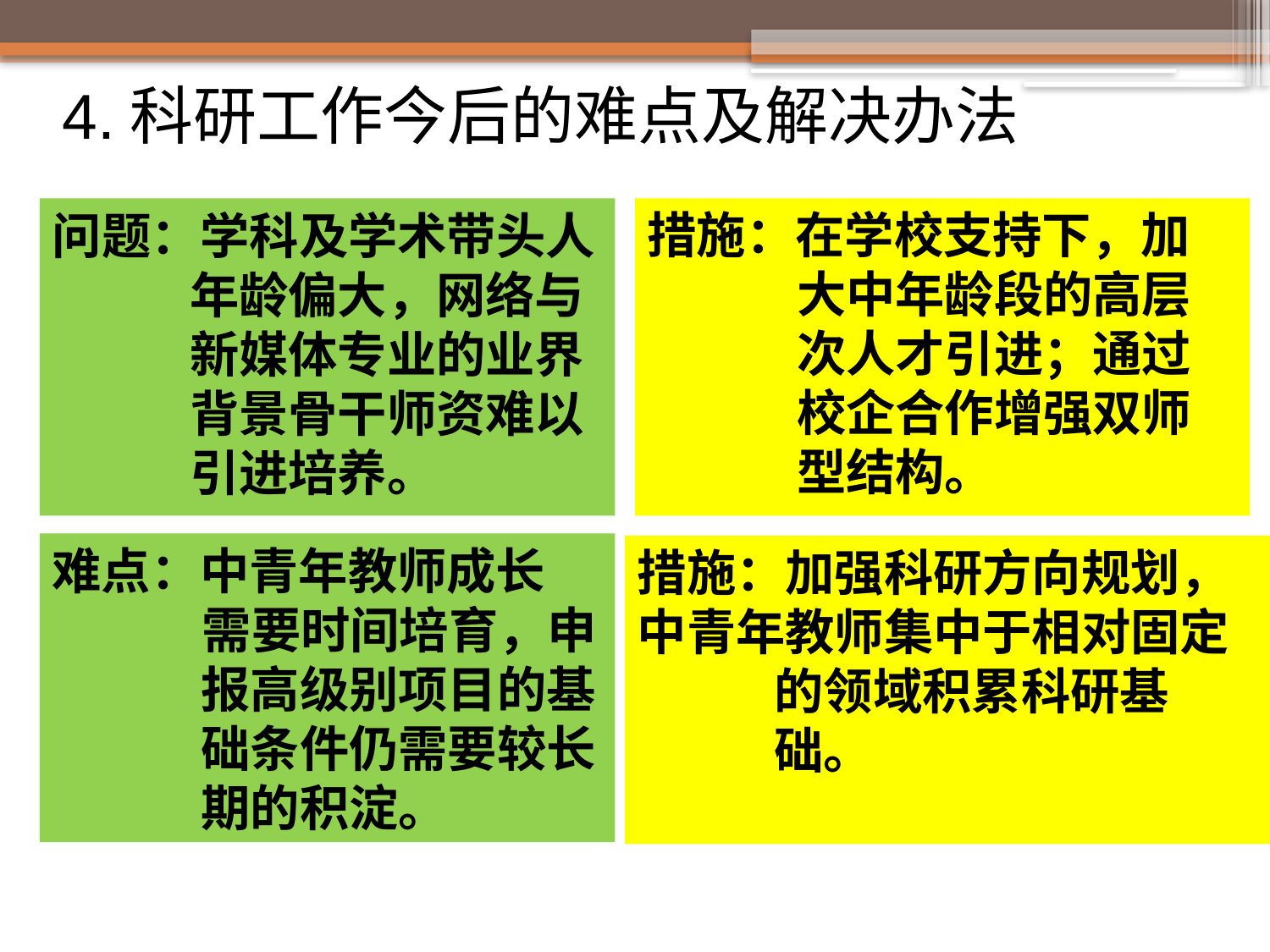

# 4.科研工作今后的难点及解决办法
措施：在学校支持下，加大中年龄段的高层次人才引进；通过校企合作增强双师型结构。
问题：学科及学术带头人年龄偏大，网络与新媒体专业的业界背景骨干师资难以引进培养。

难点：中青年教师成长
需要时间培育，申报高级别项目的基础条件仍需要较长期的积淀。
措施：加强科研方向规划，
中青年教师集中于相对固定的领域积累科研基础。